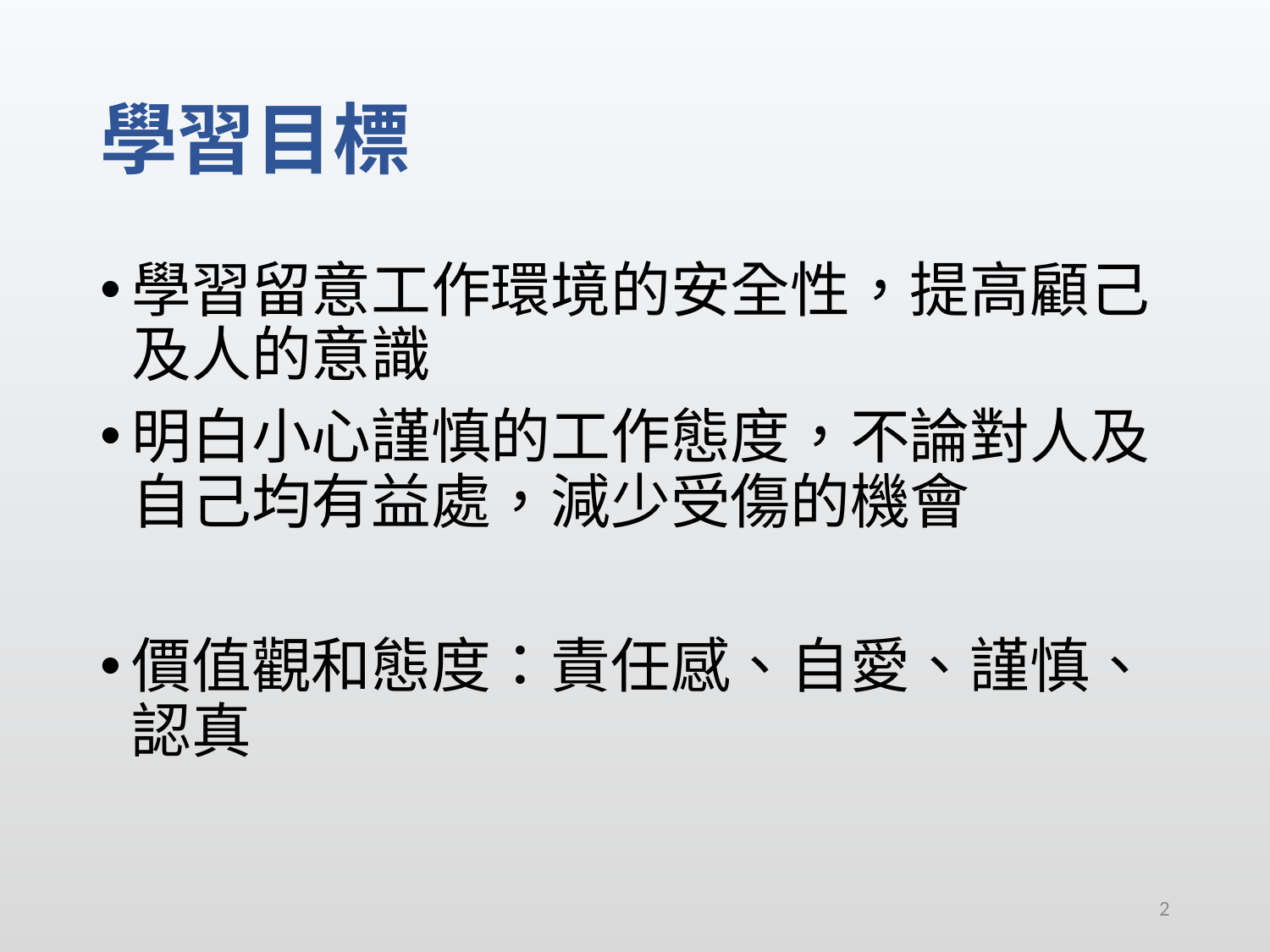

# 學習目標
學習留意工作環境的安全性，提高顧己及人的意識
明白小心謹慎的工作態度，不論對人及自己均有益處，減少受傷的機會

價值觀和態度：責任感、自愛、謹慎、認真
2